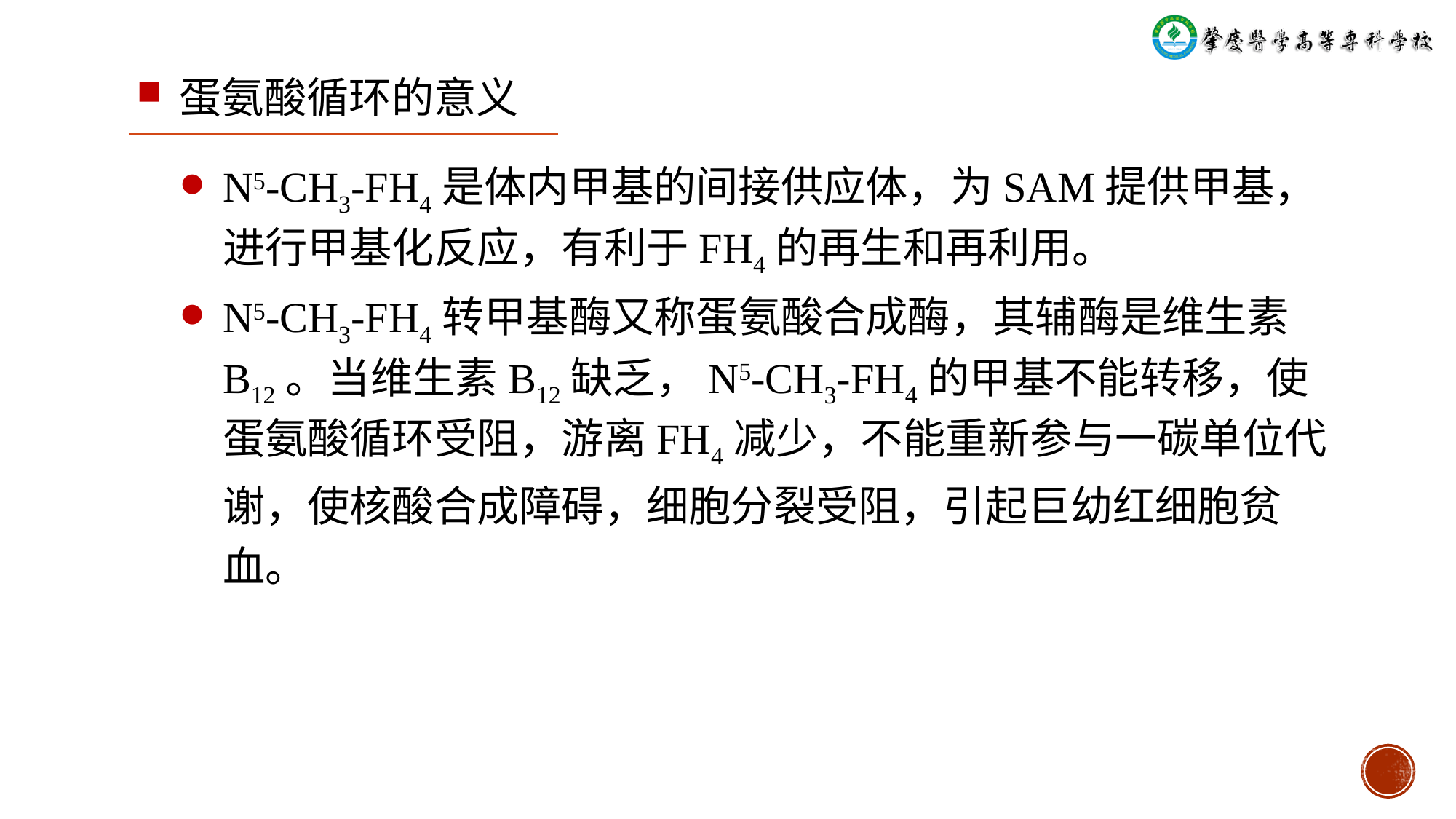

蛋氨酸循环的意义
N5-CH3-FH4是体内甲基的间接供应体，为SAM提供甲基，进行甲基化反应，有利于FH4的再生和再利用。
N5-CH3-FH4转甲基酶又称蛋氨酸合成酶，其辅酶是维生素B12。当维生素B12缺乏，N5-CH3-FH4的甲基不能转移，使蛋氨酸循环受阻，游离FH4减少，不能重新参与一碳单位代谢，使核酸合成障碍，细胞分裂受阻，引起巨幼红细胞贫血。